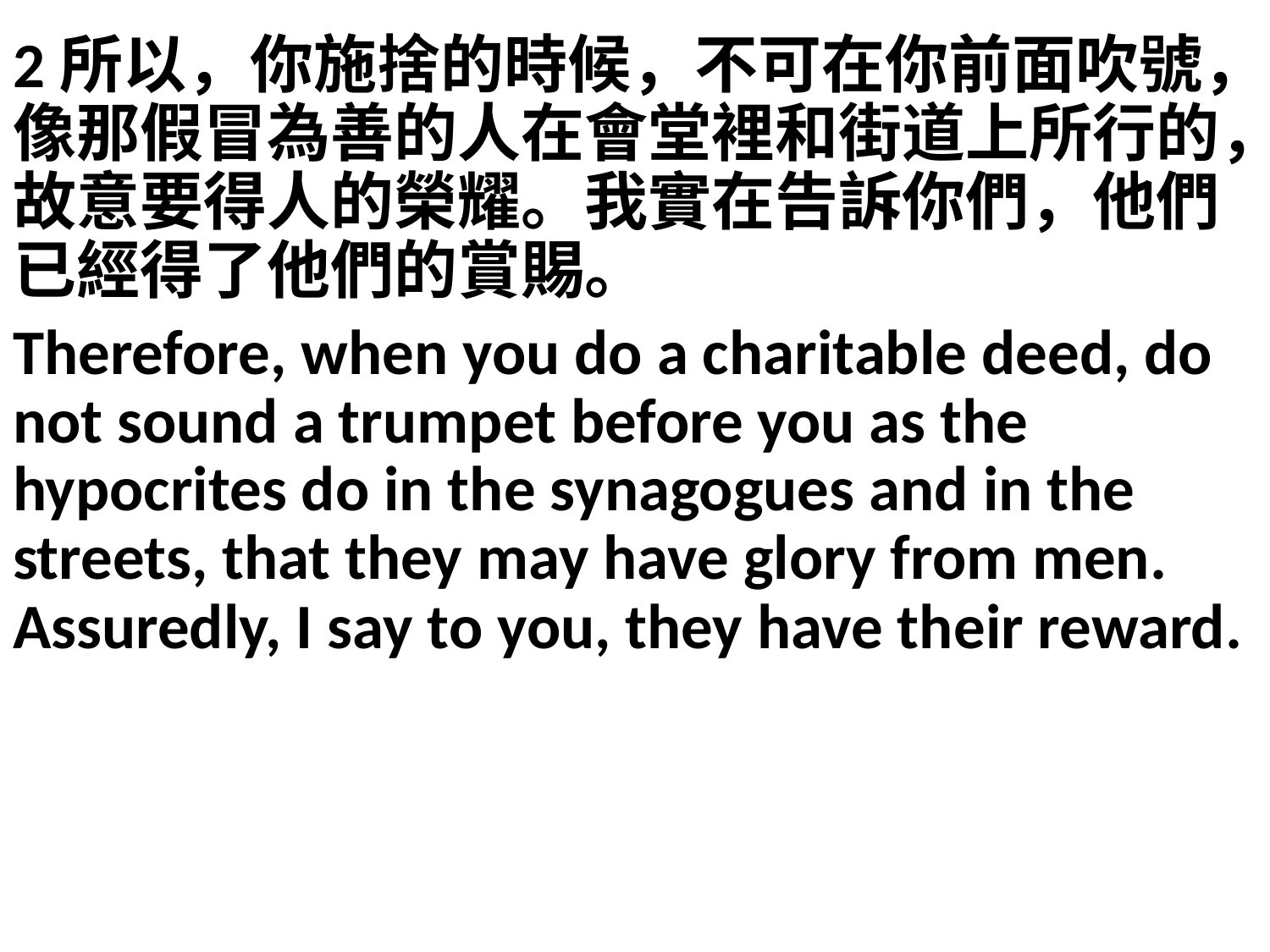

2所以，你施捨的時候，不可在你前面吹號，像那假冒為善的人在會堂裡和街道上所行的，故意要得人的榮耀。我實在告訴你們，他們已經得了他們的賞賜。
Therefore, when you do a charitable deed, do not sound a trumpet before you as the hypocrites do in the synagogues and in the streets, that they may have glory from men. Assuredly, I say to you, they have their reward.